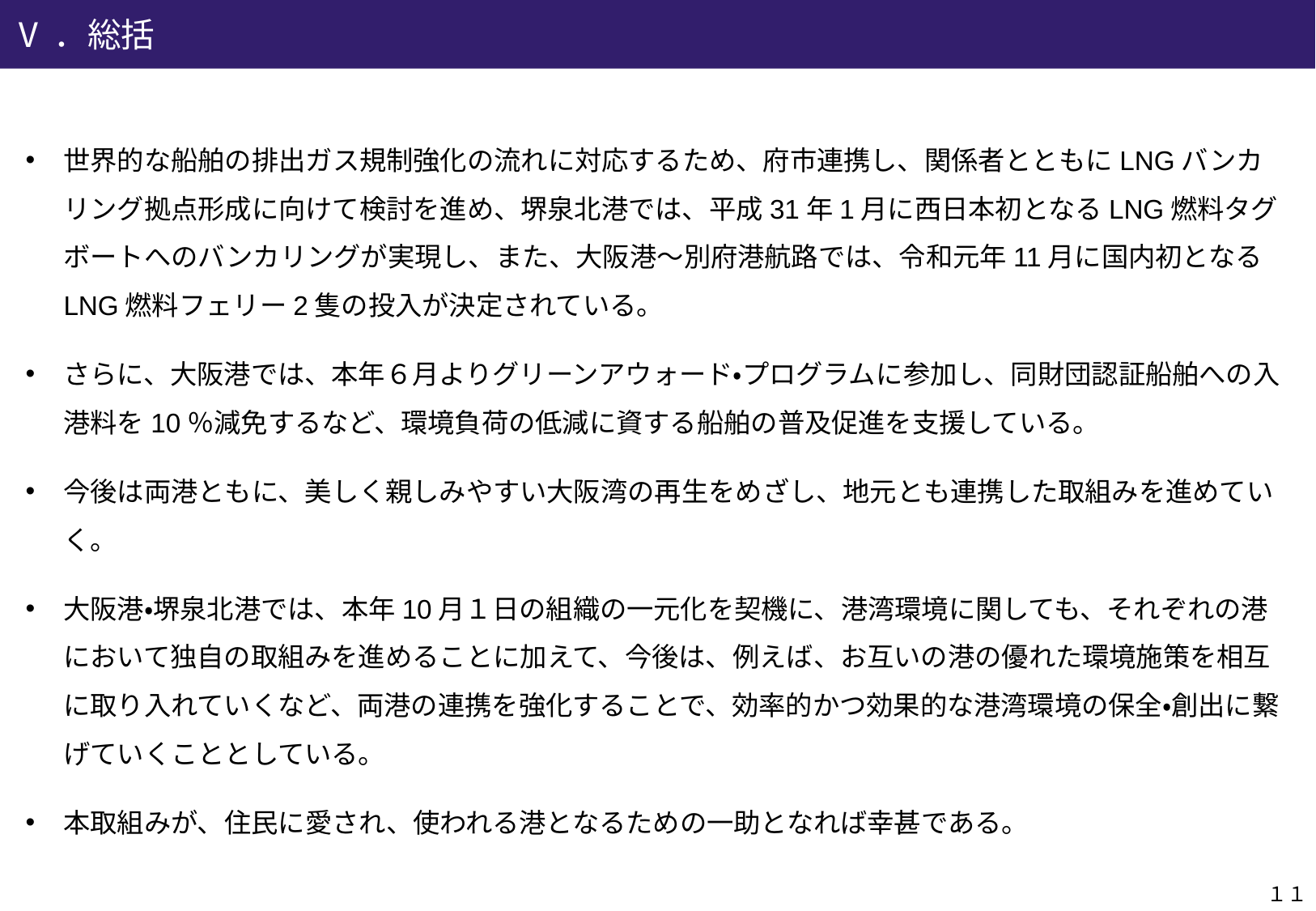

Ⅴ．総括
世界的な船舶の排出ガス規制強化の流れに対応するため、府市連携し、関係者とともにLNGバンカリング拠点形成に向けて検討を進め、堺泉北港では、平成31年1月に西日本初となるLNG燃料タグボートへのバンカリングが実現し、また、大阪港～別府港航路では、令和元年11月に国内初となるLNG燃料フェリー2隻の投入が決定されている。
さらに、大阪港では、本年６月よりグリーンアウォード・プログラムに参加し、同財団認証船舶への入港料を10％減免するなど、環境負荷の低減に資する船舶の普及促進を支援している。
今後は両港ともに、美しく親しみやすい大阪湾の再生をめざし、地元とも連携した取組みを進めていく。
大阪港・堺泉北港では、本年10月１日の組織の一元化を契機に、港湾環境に関しても、それぞれの港において独自の取組みを進めることに加えて、今後は、例えば、お互いの港の優れた環境施策を相互に取り入れていくなど、両港の連携を強化することで、効率的かつ効果的な港湾環境の保全・創出に繋げていくこととしている。
本取組みが、住民に愛され、使われる港となるための一助となれば幸甚である。
１１